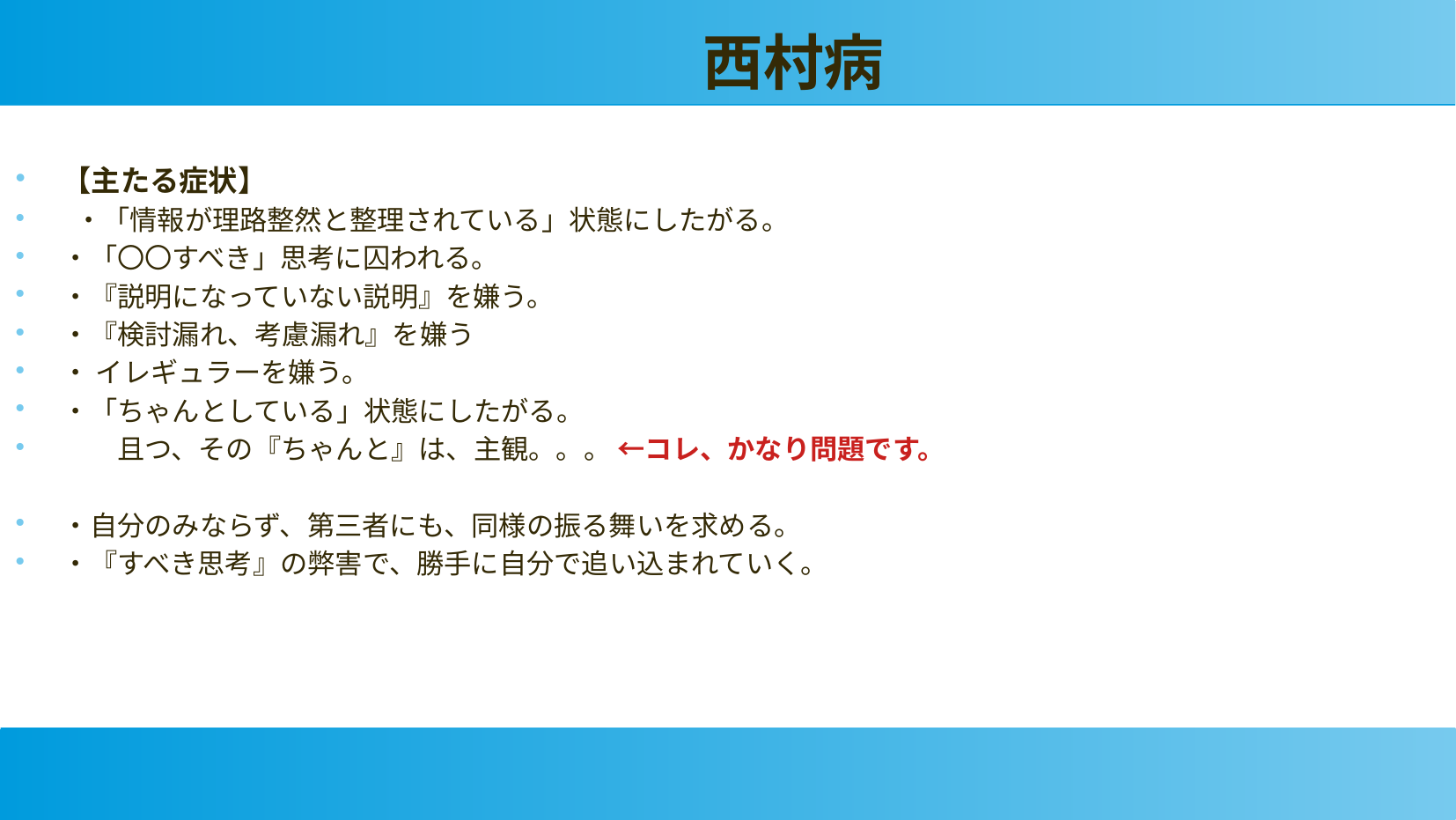

西村病

【主たる症状】
 ・「情報が理路整然と整理されている」状態にしたがる。
・「〇〇すべき」思考に囚われる。
・『説明になっていない説明』を嫌う。
・『検討漏れ、考慮漏れ』を嫌う
・ イレギュラーを嫌う。
・「ちゃんとしている」状態にしたがる。
　　且つ、その『ちゃんと』は、主観。。。 ←コレ、かなり問題です。

・自分のみならず、第三者にも、同様の振る舞いを求める。
・『すべき思考』の弊害で、勝手に自分で追い込まれていく。